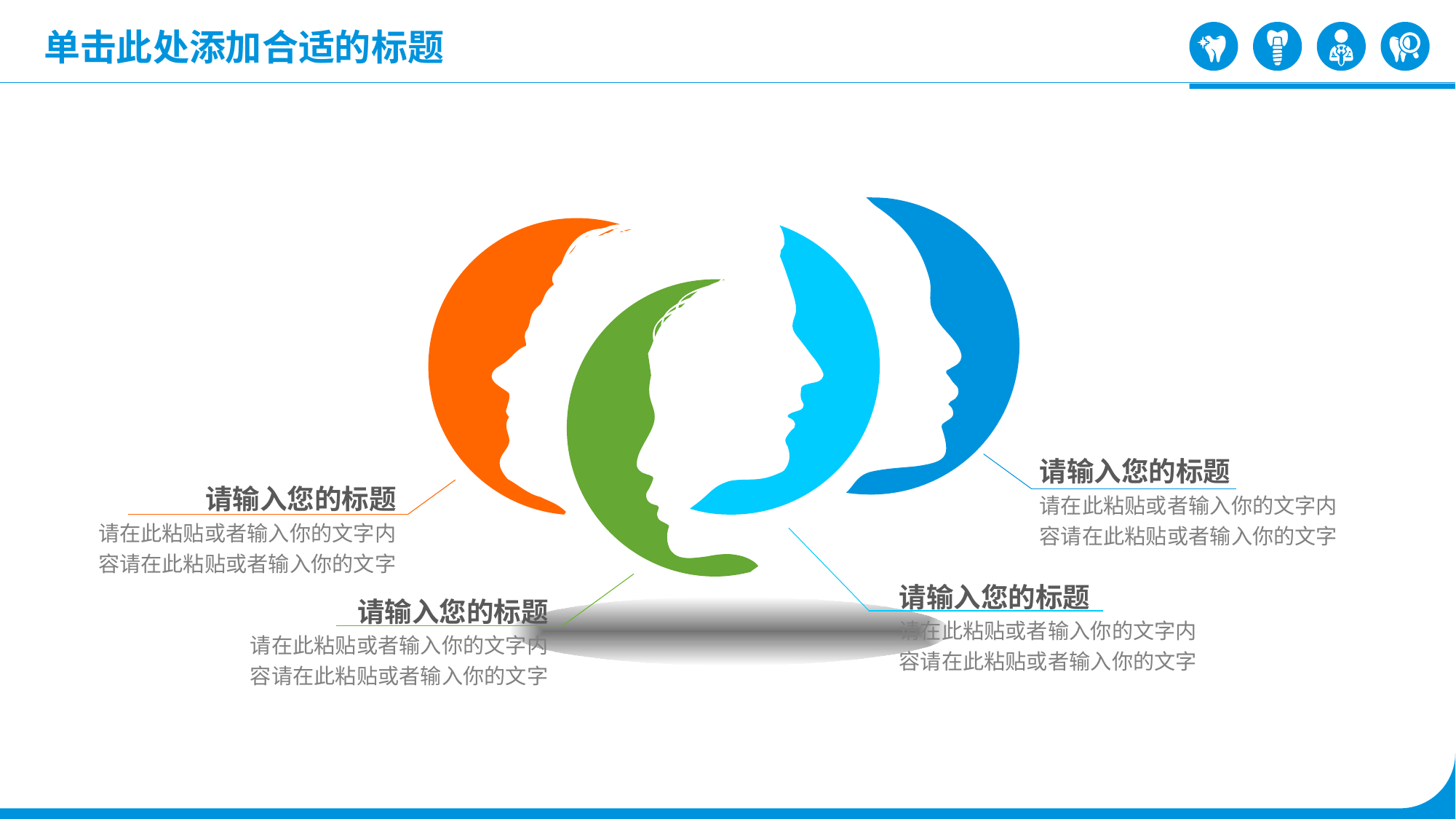

单击此处添加合适的标题

请输入您的标题
请在此粘贴或者输入你的文字内容请在此粘贴或者输入你的文字
请输入您的标题
请在此粘贴或者输入你的文字内容请在此粘贴或者输入你的文字
请输入您的标题
请在此粘贴或者输入你的文字内容请在此粘贴或者输入你的文字
请输入您的标题
请在此粘贴或者输入你的文字内容请在此粘贴或者输入你的文字